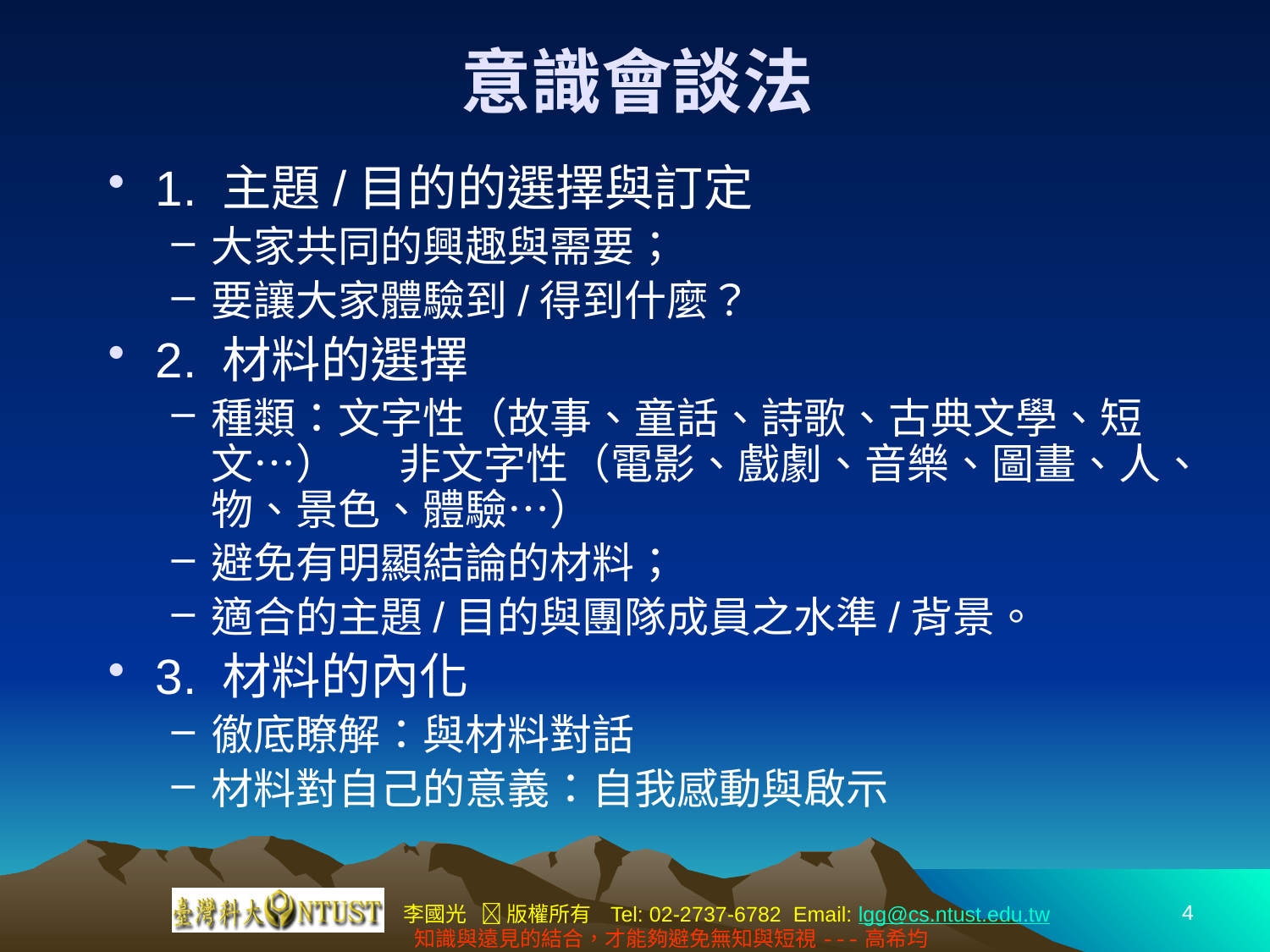

# 意識會談法
1. 主題/目的的選擇與訂定
大家共同的興趣與需要；
要讓大家體驗到/得到什麼？
2. 材料的選擇
種類：文字性（故事、童話、詩歌、古典文學、短文…） 　 非文字性（電影、戲劇、音樂、圖畫、人、物、景色、體驗…）
避免有明顯結論的材料；
適合的主題/目的與團隊成員之水準/背景。
3. 材料的內化
徹底瞭解：與材料對話
材料對自己的意義：自我感動與啟示
4